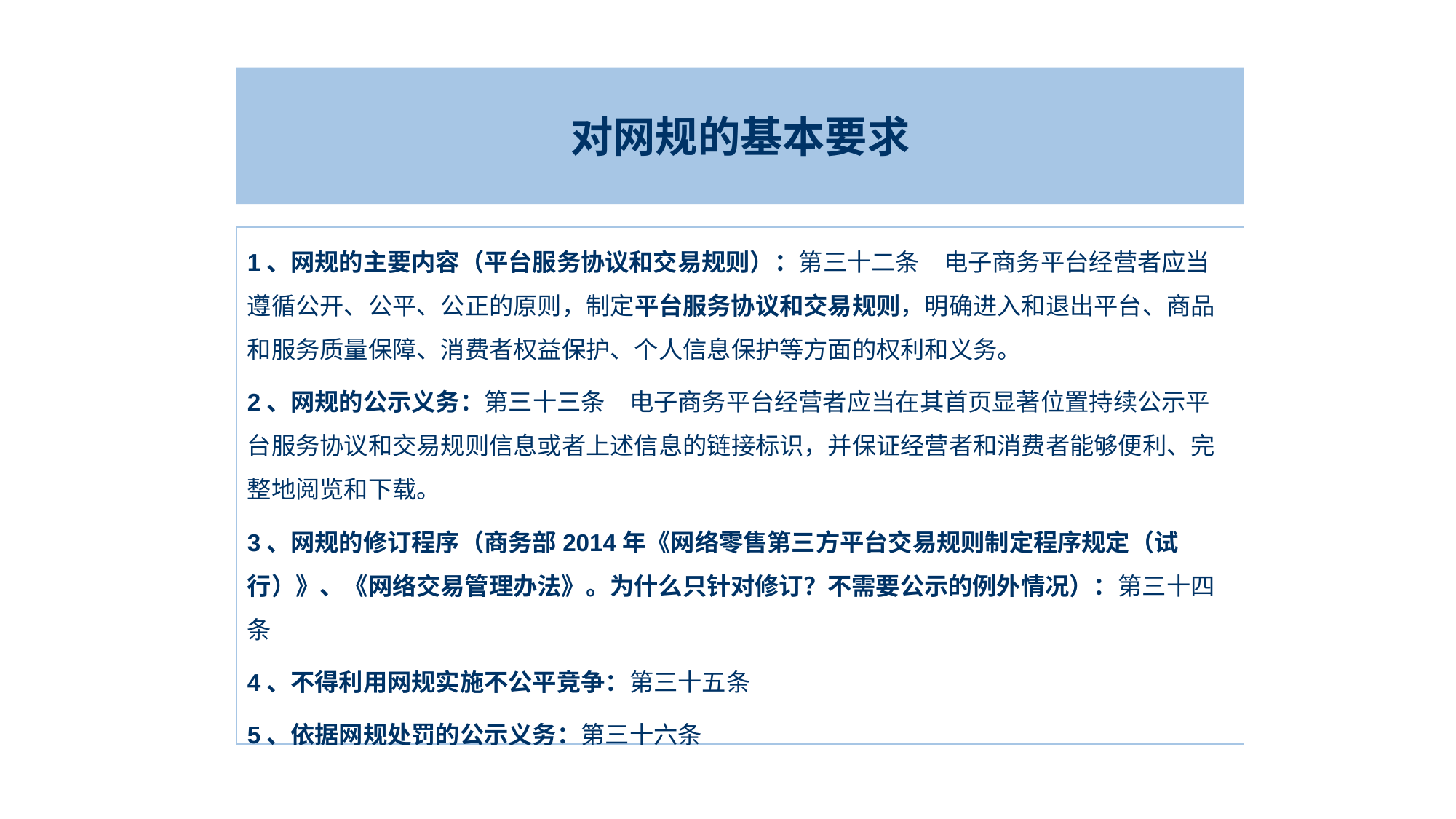

# 对网规的基本要求
1、网规的主要内容（平台服务协议和交易规则）：第三十二条　电子商务平台经营者应当遵循公开、公平、公正的原则，制定平台服务协议和交易规则，明确进入和退出平台、商品和服务质量保障、消费者权益保护、个人信息保护等方面的权利和义务。
2、网规的公示义务：第三十三条　电子商务平台经营者应当在其首页显著位置持续公示平台服务协议和交易规则信息或者上述信息的链接标识，并保证经营者和消费者能够便利、完整地阅览和下载。
3、网规的修订程序（商务部2014年《网络零售第三方平台交易规则制定程序规定（试行）》、《网络交易管理办法》。为什么只针对修订？不需要公示的例外情况）：第三十四条
4、不得利用网规实施不公平竞争：第三十五条
5、依据网规处罚的公示义务：第三十六条